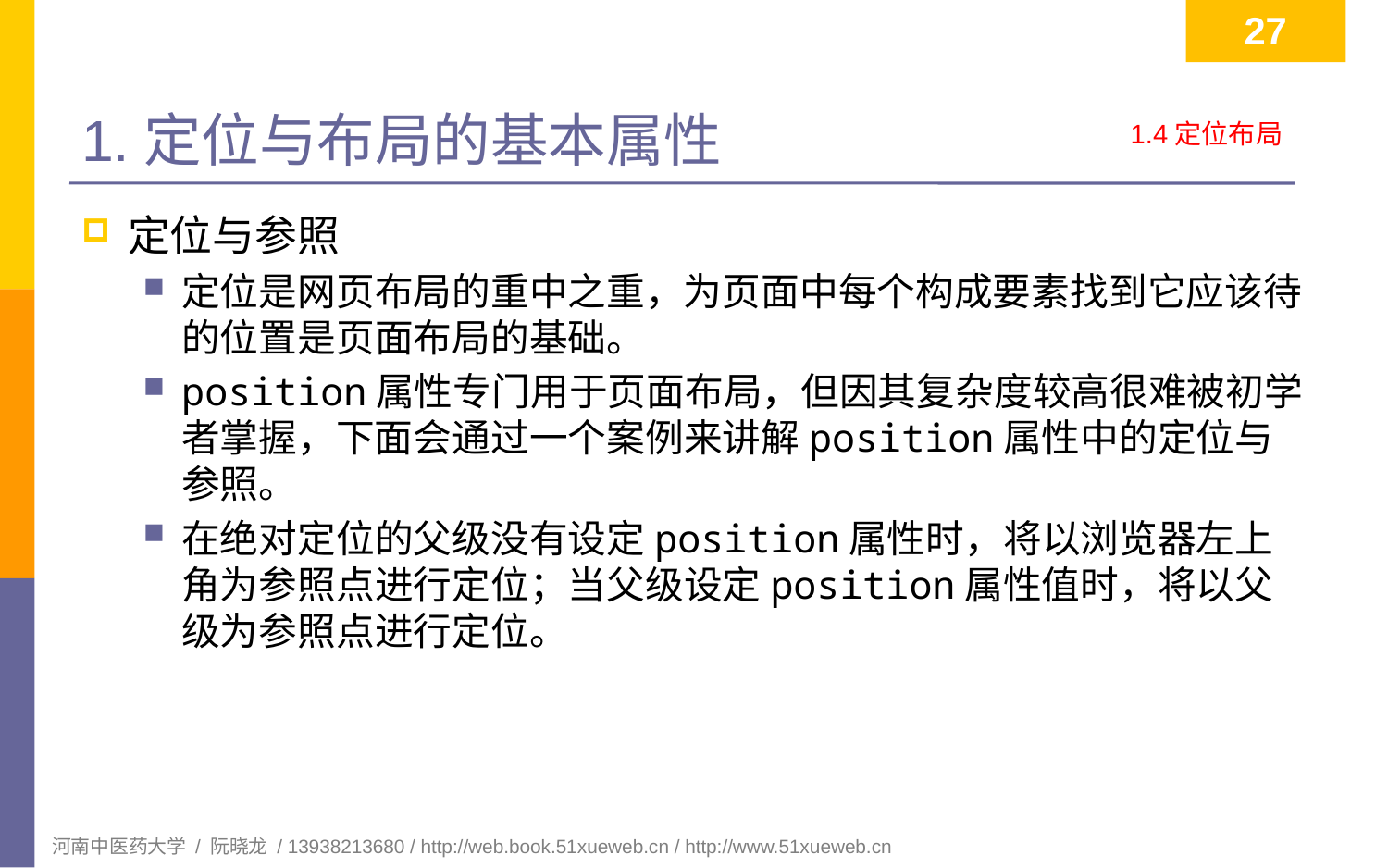

27
# 1.定位与布局的基本属性
1.4定位布局
定位与参照
定位是网页布局的重中之重，为页面中每个构成要素找到它应该待的位置是页面布局的基础。
position属性专门用于页面布局，但因其复杂度较高很难被初学者掌握，下面会通过一个案例来讲解position属性中的定位与参照。
在绝对定位的父级没有设定position属性时，将以浏览器左上角为参照点进行定位；当父级设定position属性值时，将以父级为参照点进行定位。